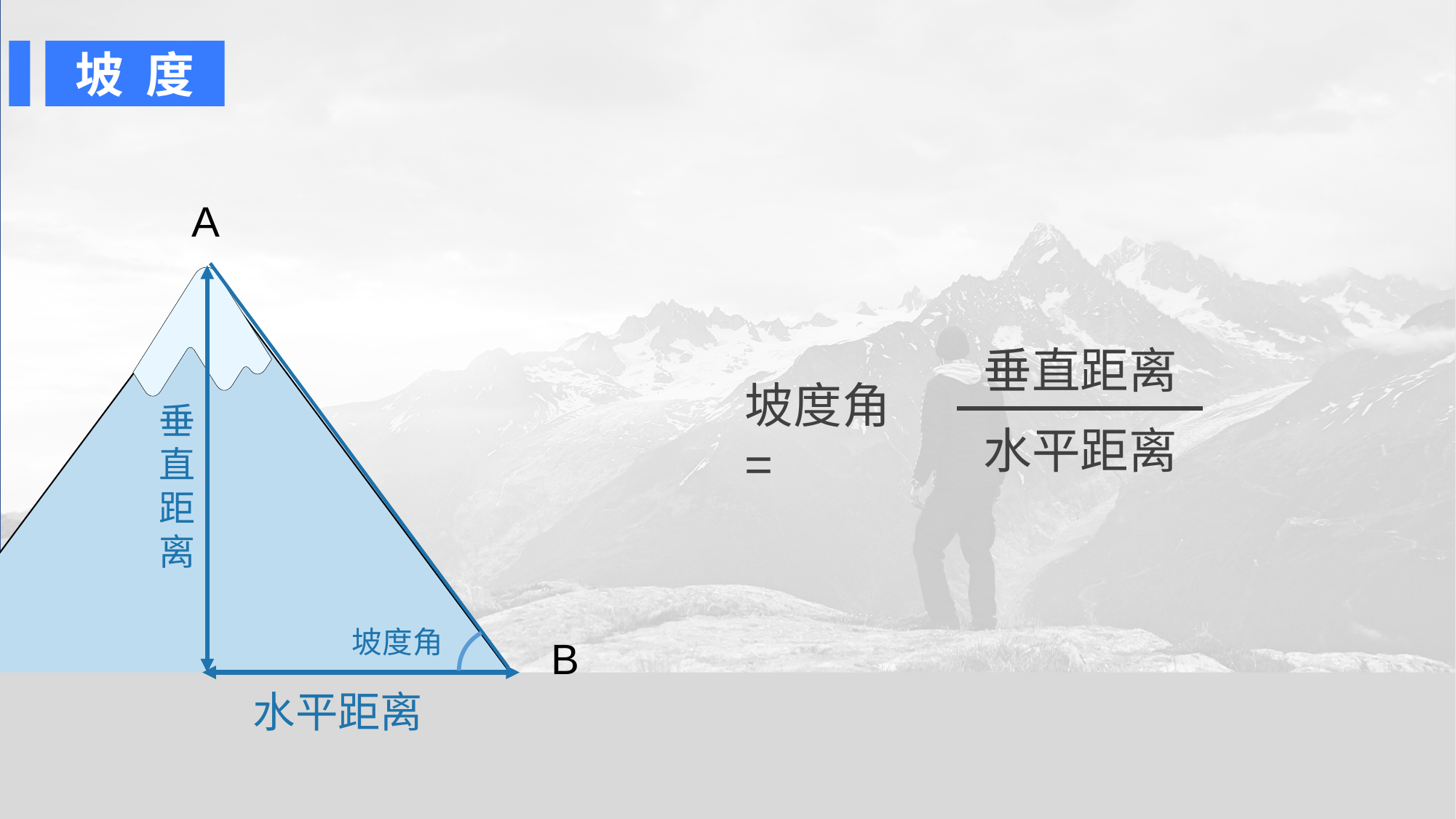

坡  度
A

垂直距离
水平距离
坡度角 =
垂
直
距
离
坡度角

B

水平距离